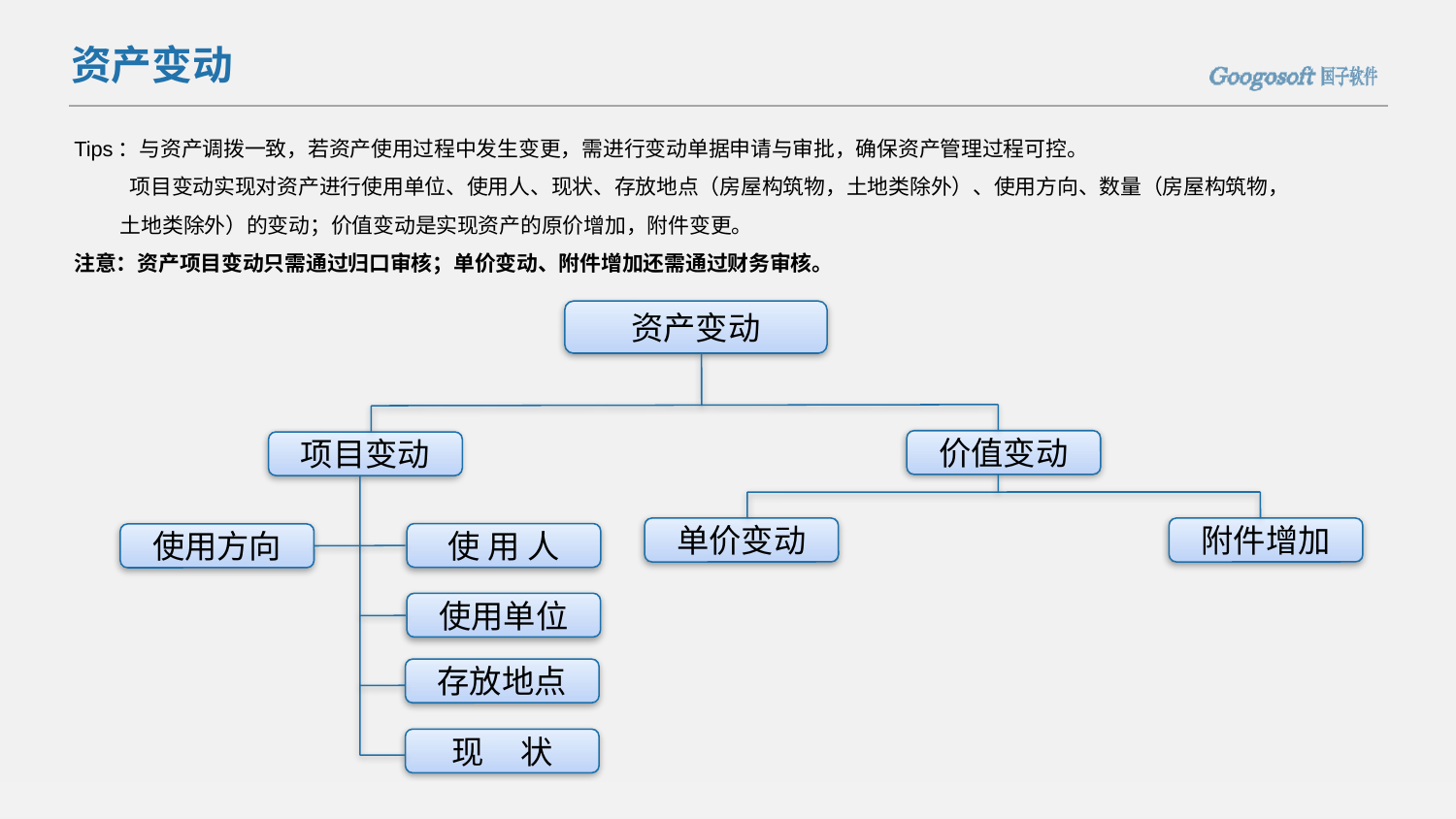

资产变动
Tips：与资产调拨一致，若资产使用过程中发生变更，需进行变动单据申请与审批，确保资产管理过程可控。
           项目变动实现对资产进行使用单位、使用人、现状、存放地点（房屋构筑物，土地类除外）、使用方向、数量（房屋构筑物，                  土地类除外）的变动；价值变动是实现资产的原价增加，附件变更。
注意：资产项目变动只需通过归口审核；单价变动、附件增加还需通过财务审核。
资产变动

价值变动
项目变动

单价变动
附件增加
使 用 人
使用方向

使用单位

存放地点

现     状